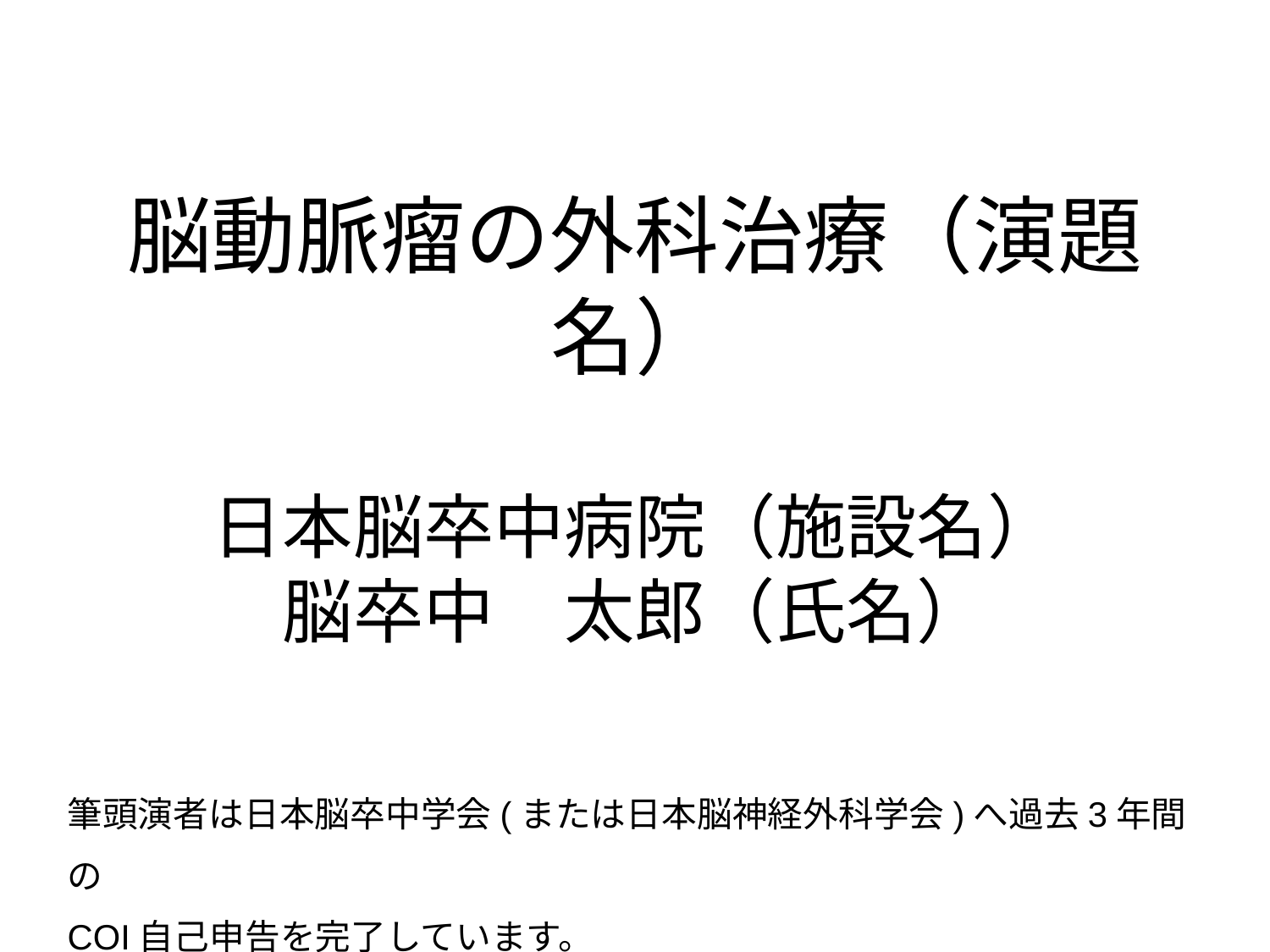

脳動脈瘤の外科治療（演題名）
日本脳卒中病院（施設名）
脳卒中　太郎（氏名）
筆頭演者は日本脳卒中学会(または日本脳神経外科学会)へ過去3年間の
COI自己申告を完了しています。